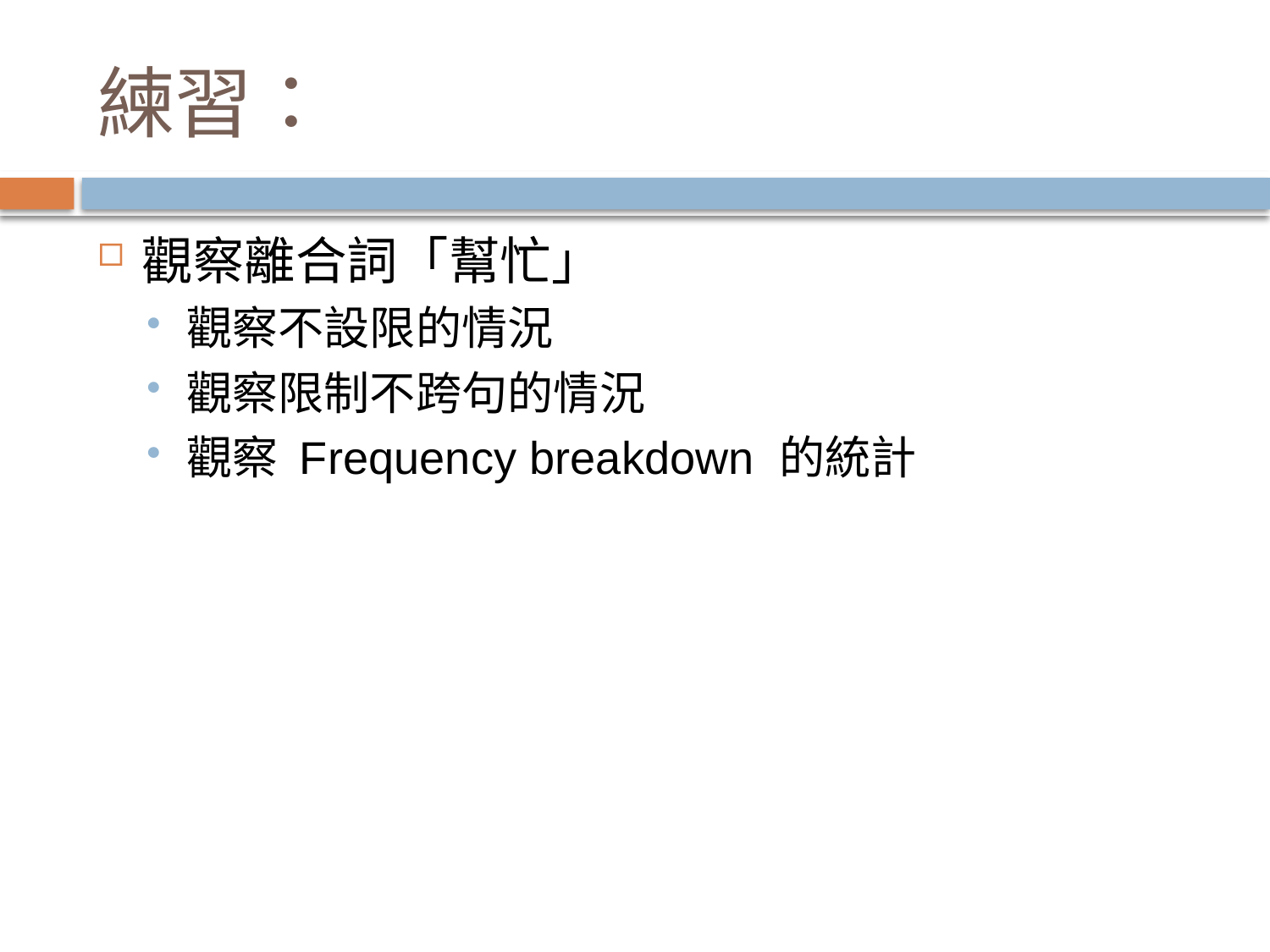

# 練習：
觀察離合詞「幫忙」
觀察不設限的情況
觀察限制不跨句的情況
觀察 Frequency breakdown 的統計